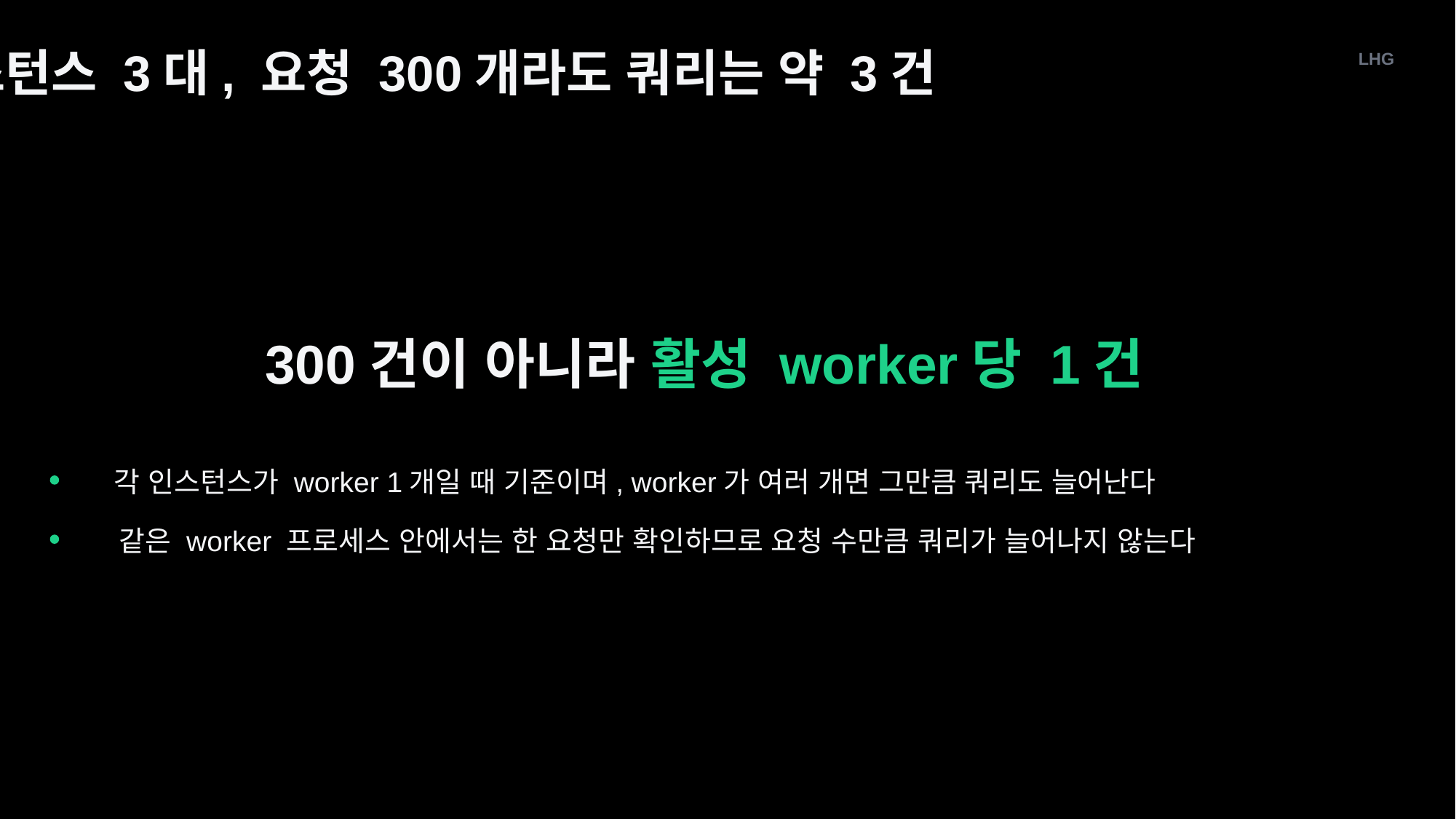

인스턴스 3대, 요청 300개라도 쿼리는 약 3건
LHG
300건이 아니라 활성 worker당 1건
각 인스턴스가 worker 1개일 때 기준이며, worker가 여러 개면 그만큼 쿼리도 늘어난다

같은 worker 프로세스 안에서는 한 요청만 확인하므로 요청 수만큼 쿼리가 늘어나지 않는다